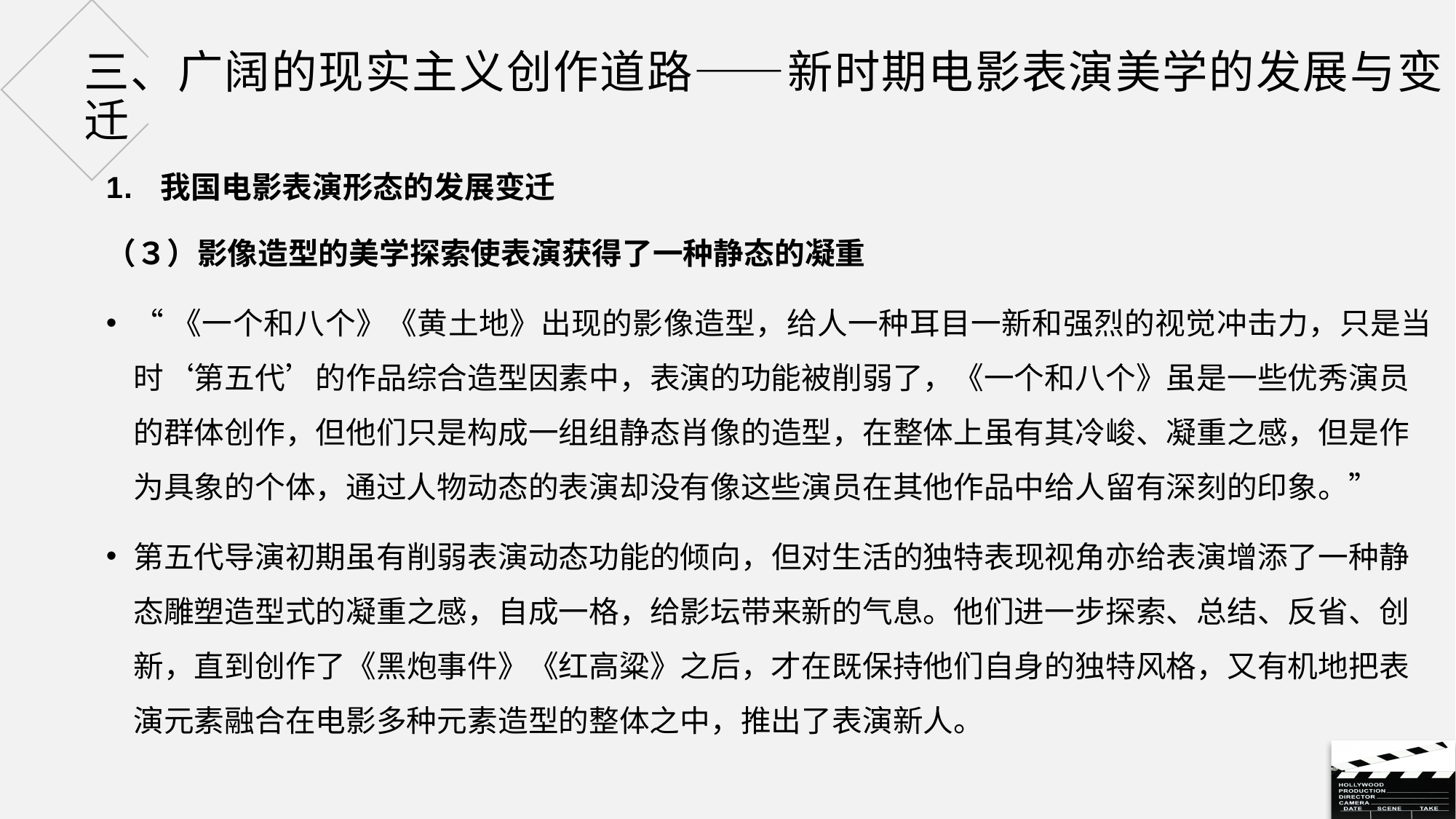

# 三、广阔的现实主义创作道路——新时期电影表演美学的发展与变迁
我国电影表演形态的发展变迁
（３）影像造型的美学探索使表演获得了一种静态的凝重
“《一个和八个》《黄土地》出现的影像造型，给人一种耳目一新和强烈的视觉冲击力，只是当时‘第五代’的作品综合造型因素中，表演的功能被削弱了，《一个和八个》虽是一些优秀演员的群体创作，但他们只是构成一组组静态肖像的造型，在整体上虽有其冷峻、凝重之感，但是作为具象的个体，通过人物动态的表演却没有像这些演员在其他作品中给人留有深刻的印象。”
第五代导演初期虽有削弱表演动态功能的倾向，但对生活的独特表现视角亦给表演增添了一种静态雕塑造型式的凝重之感，自成一格，给影坛带来新的气息。他们进一步探索、总结、反省、创新，直到创作了《黑炮事件》《红高粱》之后，才在既保持他们自身的独特风格，又有机地把表演元素融合在电影多种元素造型的整体之中，推出了表演新人。